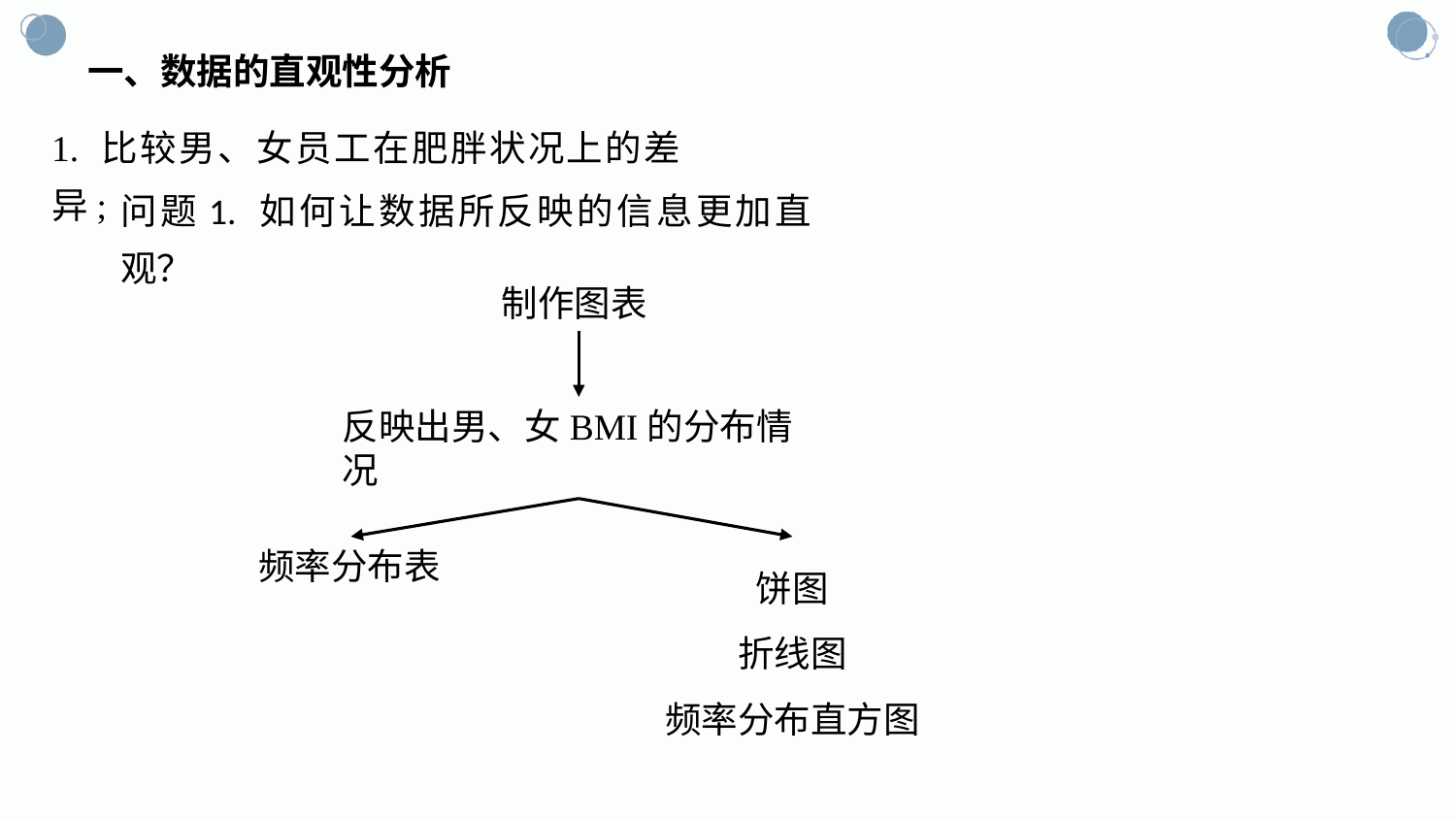

一、数据的直观性分析
1. 比较男、女员工在肥胖状况上的差异;
问题1. 如何让数据所反映的信息更加直观？
制作图表
反映出男、女BMI的分布情况
饼图
折线图
频率分布直方图
频率分布表